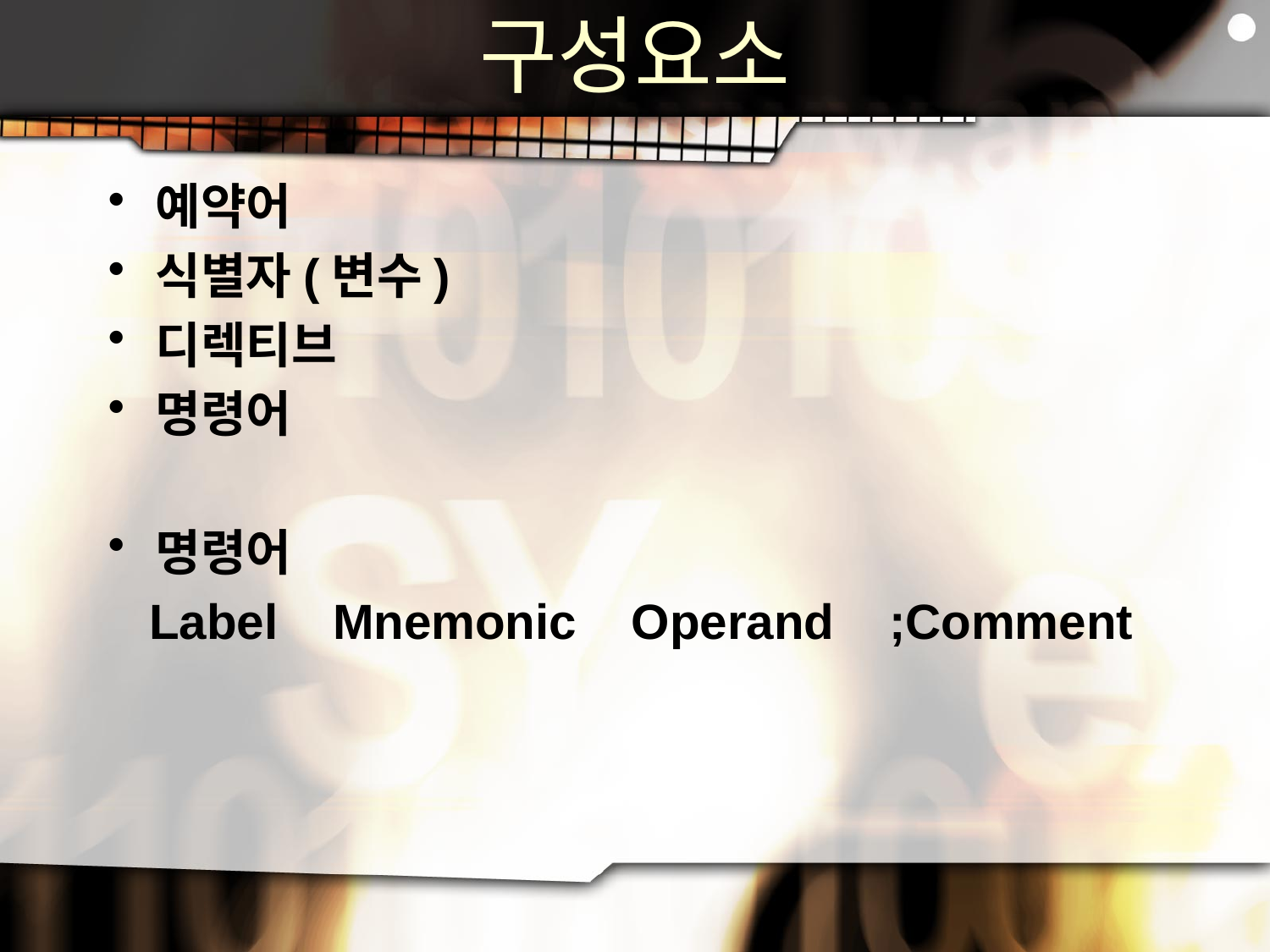

# 구성요소
예약어
식별자(변수)
디렉티브
명령어

명령어
   Label    Mnemonic    Operand    ;Comment